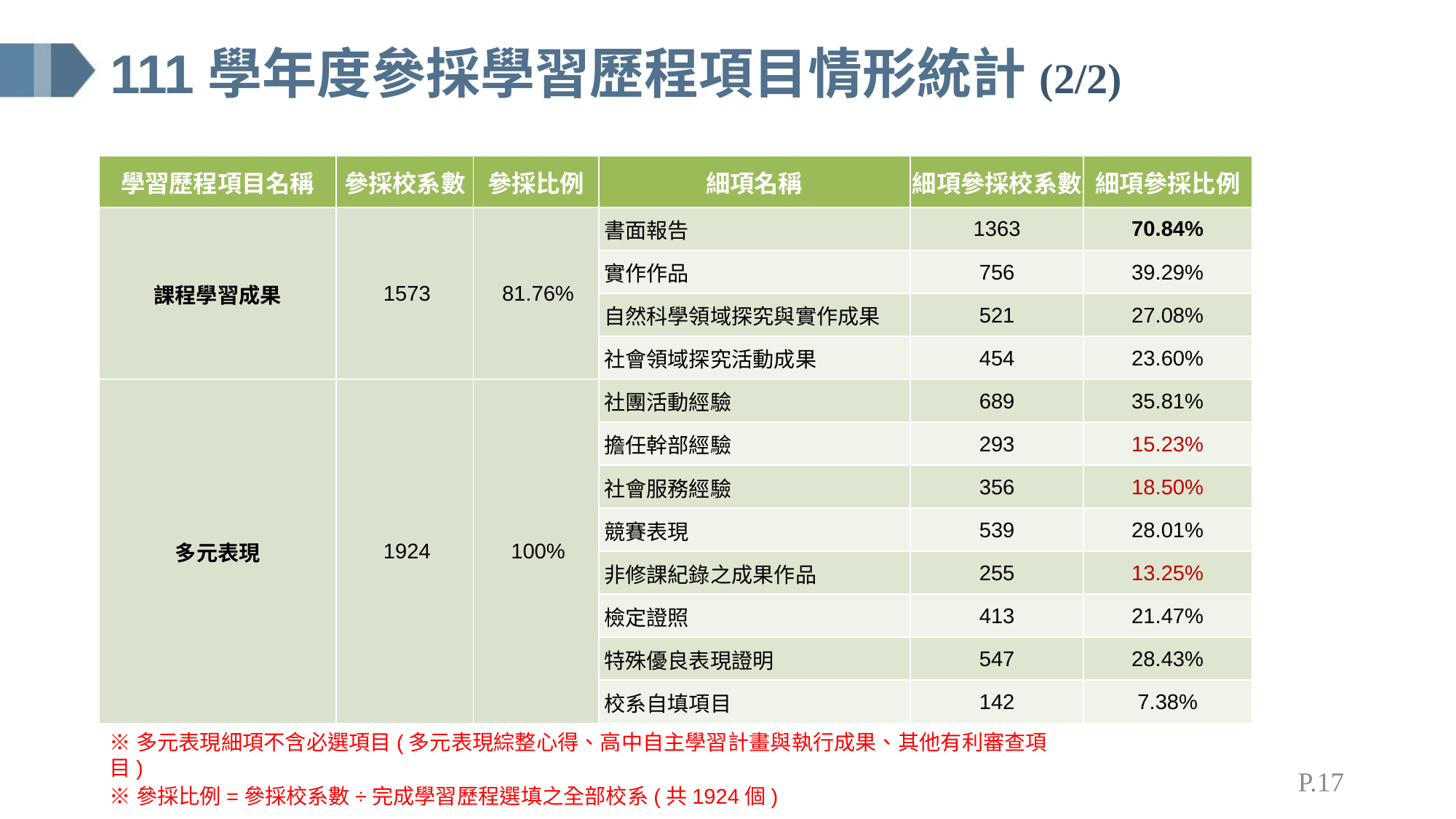

# 111學年度參採學習歷程項目情形統計(2/2)
| 學習歷程項目名稱 | 參採校系數 | 參採比例 | 細項名稱 | 細項參採校系數 | 細項參採比例 |
| --- | --- | --- | --- | --- | --- |
| 課程學習成果 | 1573 | 81.76% | 書面報告 | 1363 | 70.84% |
|  |  |  | 實作作品 | 756 | 39.29% |
|  |  |  | 自然科學領域探究與實作成果 | 521 | 27.08% |
|  |  |  | 社會領域探究活動成果 | 454 | 23.60% |
| 多元表現 | 1924 | 100% | 社團活動經驗 | 689 | 35.81% |
|  |  |  | 擔任幹部經驗 | 293 | 15.23% |
|  |  |  | 社會服務經驗 | 356 | 18.50% |
|  |  |  | 競賽表現 | 539 | 28.01% |
|  |  |  | 非修課紀錄之成果作品 | 255 | 13.25% |
|  |  |  | 檢定證照 | 413 | 21.47% |
|  |  |  | 特殊優良表現證明 | 547 | 28.43% |
|  |  |  | 校系自填項目 | 142 | 7.38% |
※多元表現細項不含必選項目(多元表現綜整心得、高中自主學習計畫與執行成果、其他有利審查項目)
※參採比例=參採校系數÷完成學習歷程選填之全部校系(共1924個)
P.17